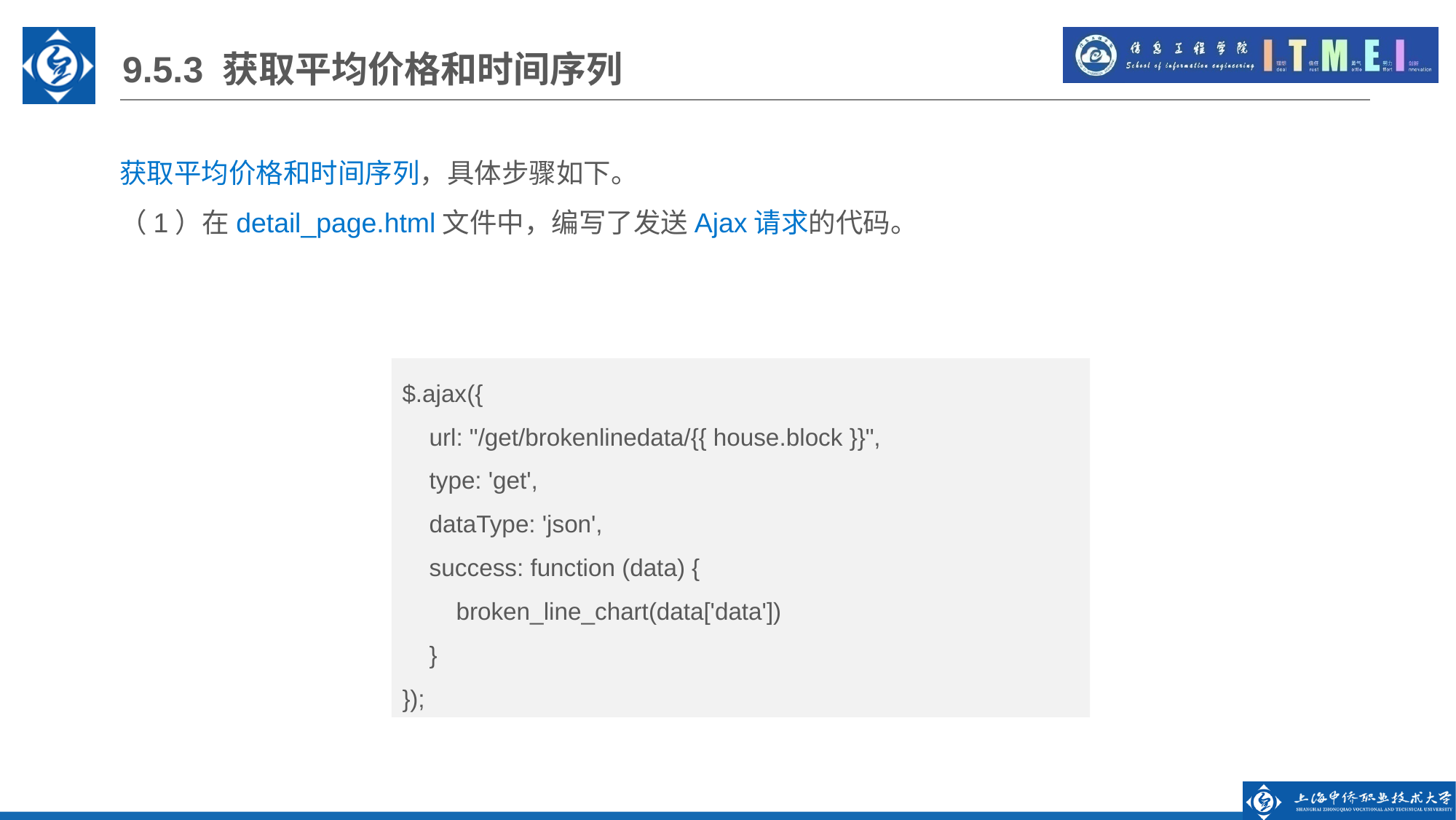

9.5.3 获取平均价格和时间序列
获取平均价格和时间序列，具体步骤如下。
（1）在detail_page.html文件中，编写了发送Ajax请求的代码。
$.ajax({
    url: "/get/brokenlinedata/{{ house.block }}",
    type: 'get',
    dataType: 'json',
    success: function (data) {
        broken_line_chart(data['data'])
    }
});